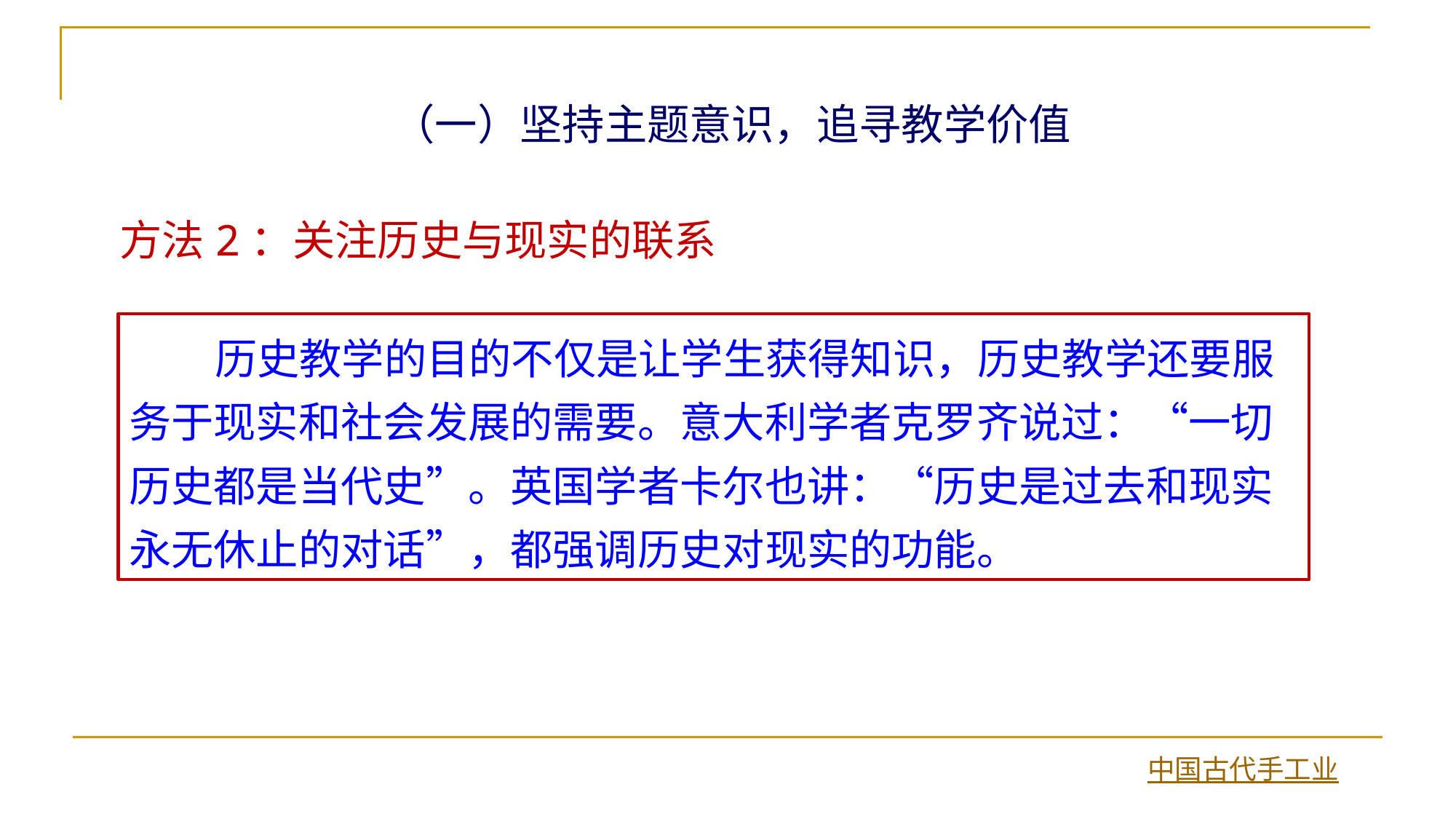

（一）坚持主题意识，追寻教学价值
方法2：关注历史与现实的联系
        历史教学的目的不仅是让学生获得知识，历史教学还要服务于现实和社会发展的需要。意大利学者克罗齐说过：“一切历史都是当代史”。英国学者卡尔也讲：“历史是过去和现实永无休止的对话”，都强调历史对现实的功能。
中国古代手工业